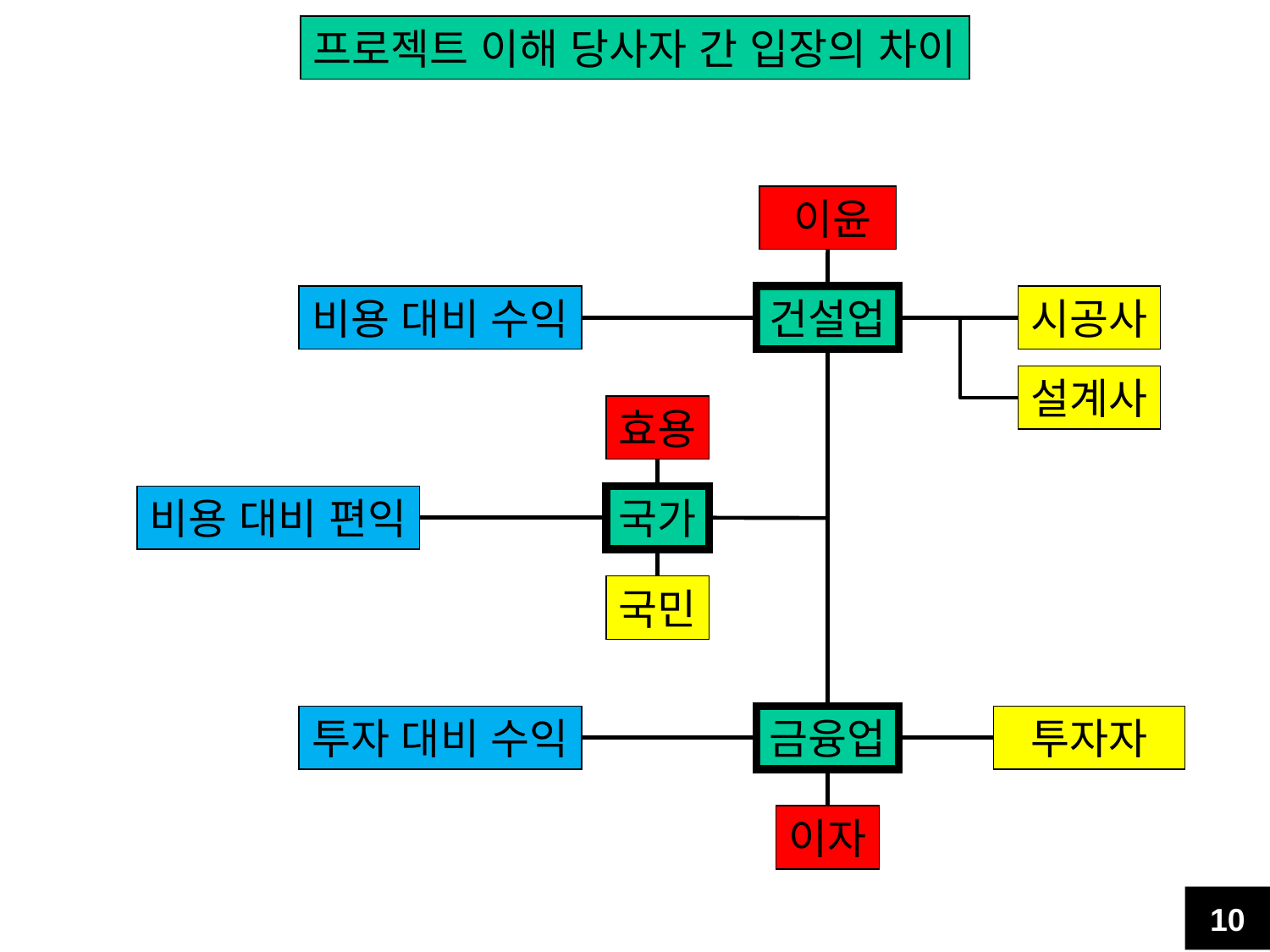

프로젝트 이해 당사자 간 입장의 차이
 이윤
비용 대비 수익
건설업
시공사
설계사
효용
비용 대비 편익
국가
국민
투자 대비 수익
금융업
투자자
이자
10